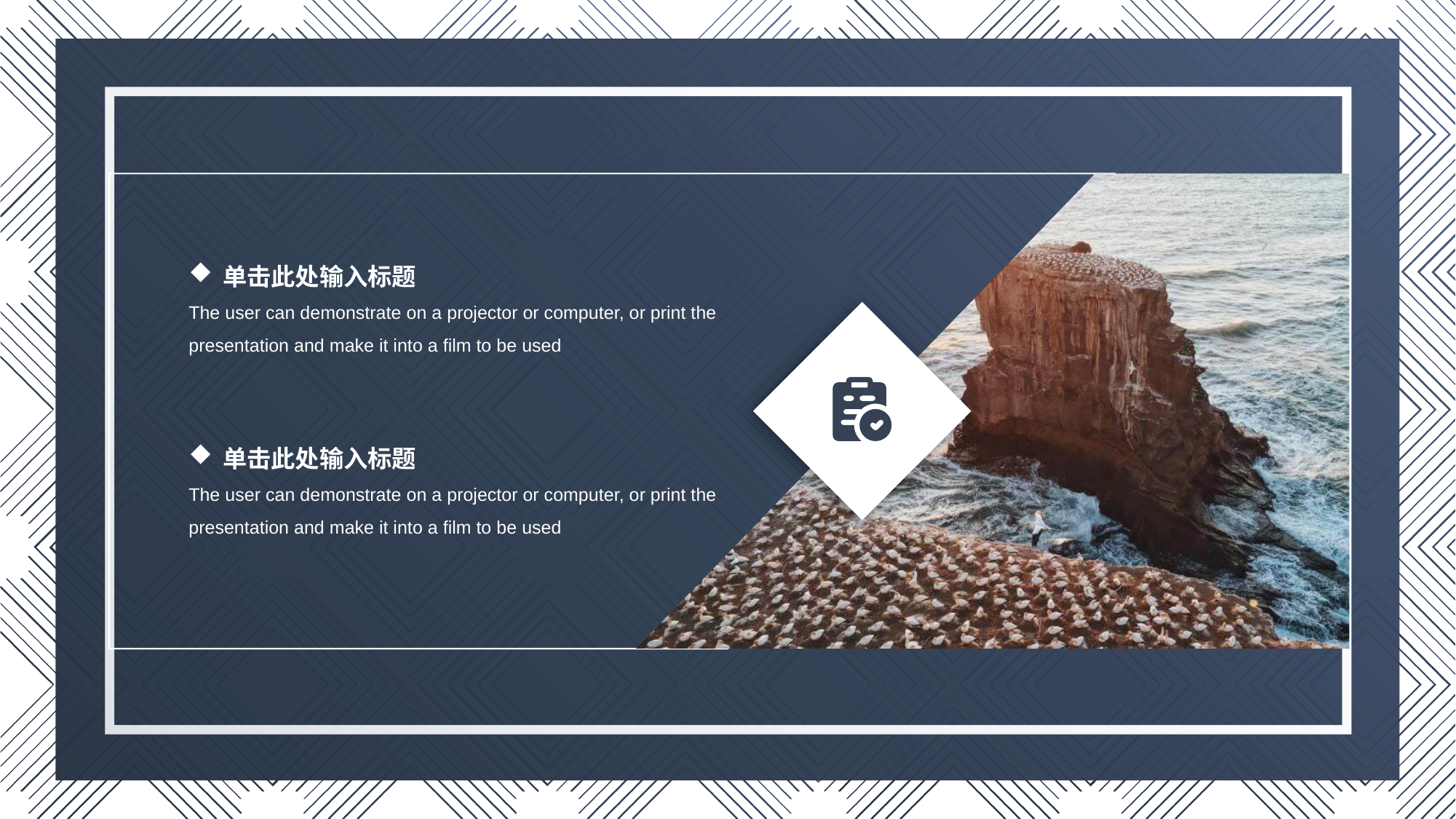

单击此处输入标题
The user can demonstrate on a projector or computer, or print the presentation and make it into a film to be used

单击此处输入标题
The user can demonstrate on a projector or computer, or print the presentation and make it into a film to be used
PPT下载 http://www.PPT818.com/xiazai/